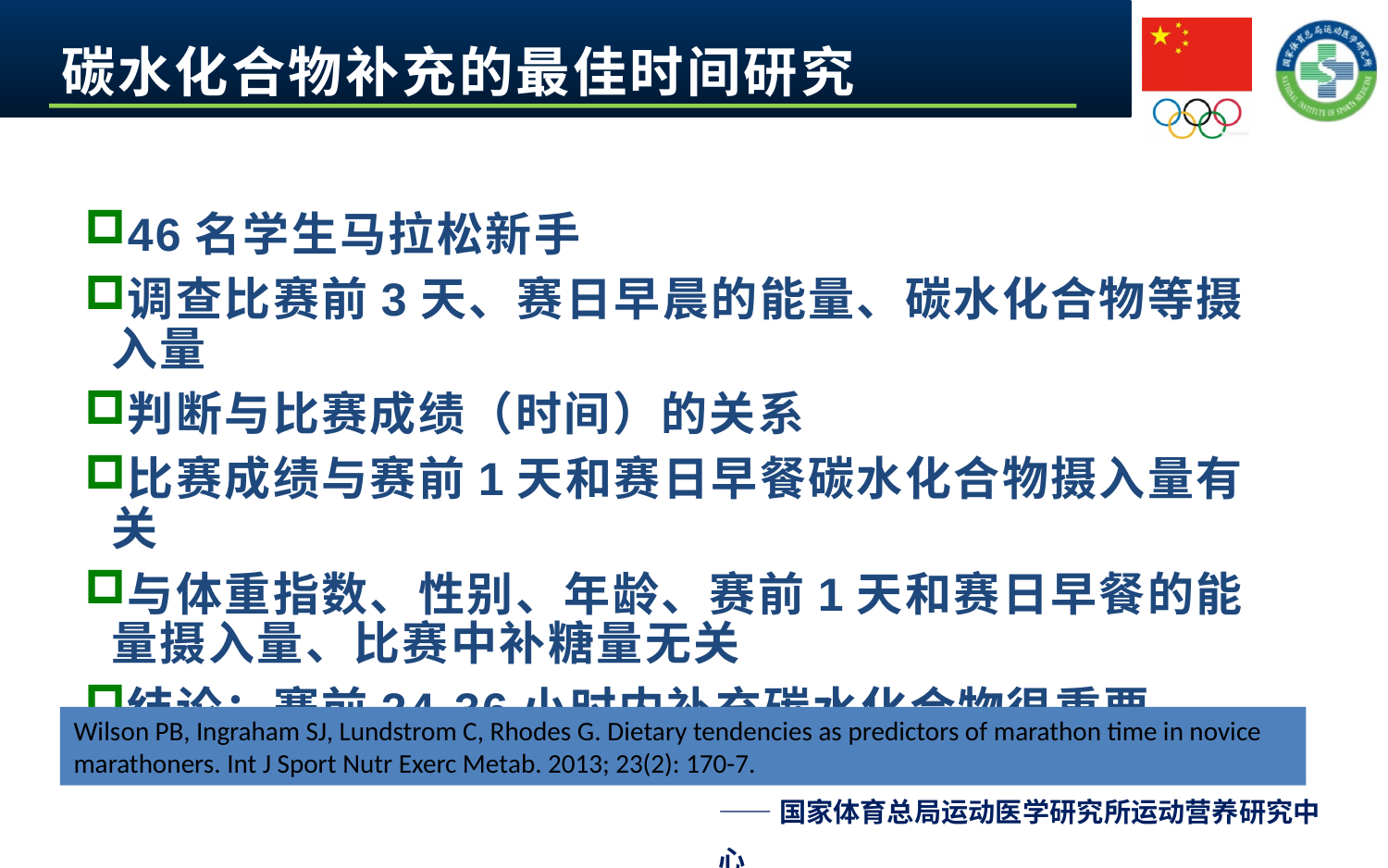

# 碳水化合物补充的最佳时间研究
46名学生马拉松新手
调查比赛前3天、赛日早晨的能量、碳水化合物等摄入量
判断与比赛成绩（时间）的关系
比赛成绩与赛前1天和赛日早餐碳水化合物摄入量有关
与体重指数、性别、年龄、赛前1天和赛日早餐的能量摄入量、比赛中补糖量无关
结论：赛前24-36小时内补充碳水化合物很重要
Wilson PB, Ingraham SJ, Lundstrom C, Rhodes G. Dietary tendencies as predictors of marathon time in novice marathoners. Int J Sport Nutr Exerc Metab. 2013; 23(2): 170-7.